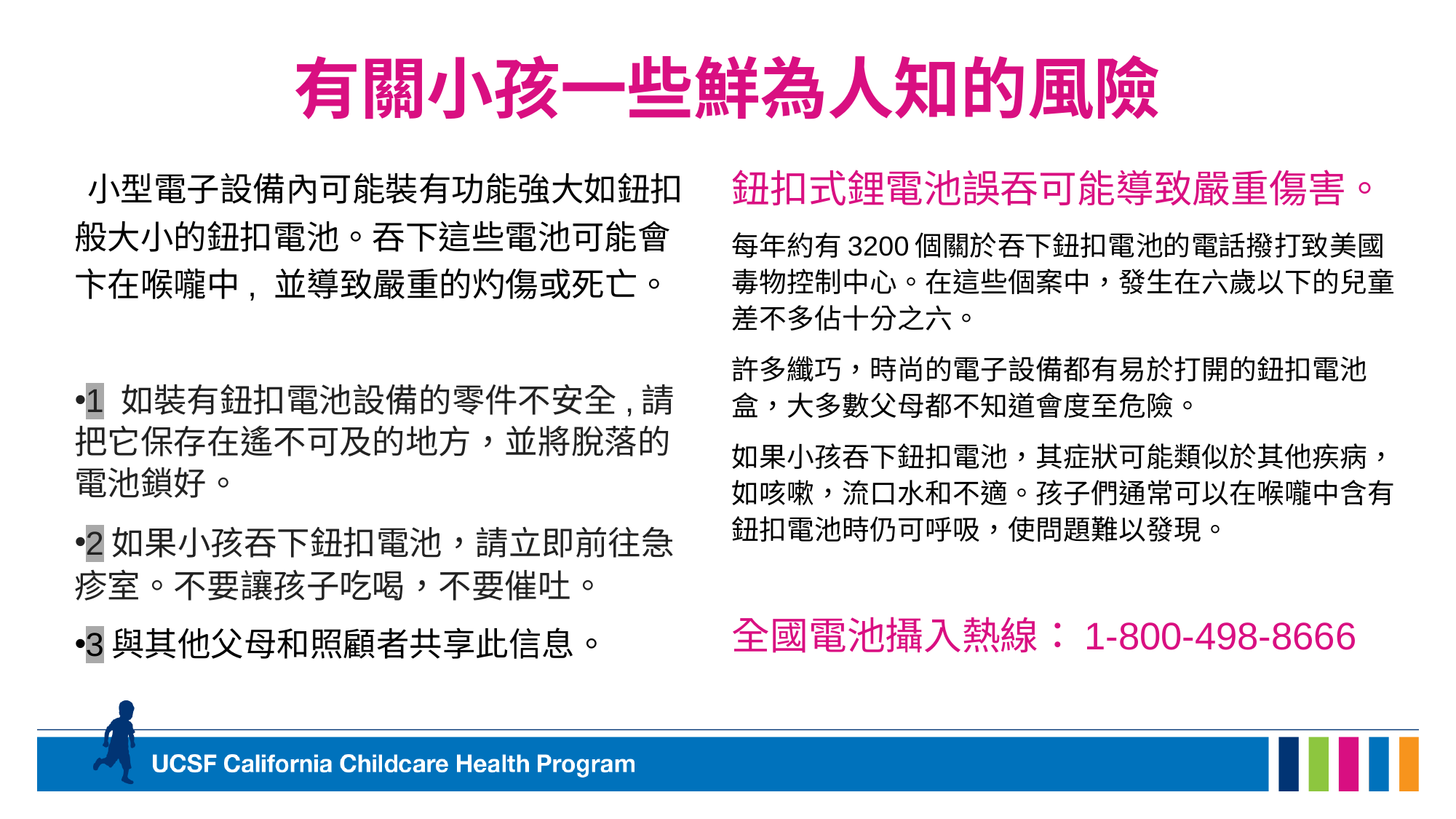

# 有關小孩一些鮮為人知的風險
 小型電子設備內可能裝有功能強大如鈕扣般大小的鈕扣電池。吞下這些電池可能會卞在喉嚨中, 並導致嚴重的灼傷或死亡。

1 如裝有鈕扣電池設備的零件不安全,請把它保存在遙不可及的地方，並將脫落的電池鎖好。
2如果小孩吞下鈕扣電池，請立即前往急疹室。不要讓孩子吃喝，不要催吐。
3與其他父母和照顧者共享此信息。

鈕扣式鋰電池誤吞可能導致嚴重傷害。
每年約有3200個關於吞下鈕扣電池的電話撥打致美國毒物控制中心。在這些個案中，發生在六歲以下的兒童差不多佔十分之六。
許多纖巧，時尚的電子設備都有易於打開的鈕扣電池盒，大多數父母都不知道會度至危險。
如果小孩吞下鈕扣電池，其症狀可能類似於其他疾病，如咳嗽，流口水和不適。孩子們通常可以在喉嚨中含有鈕扣電池時仍可呼吸，使問題難以發現。

全國電池攝入熱線：1-800-498-8666